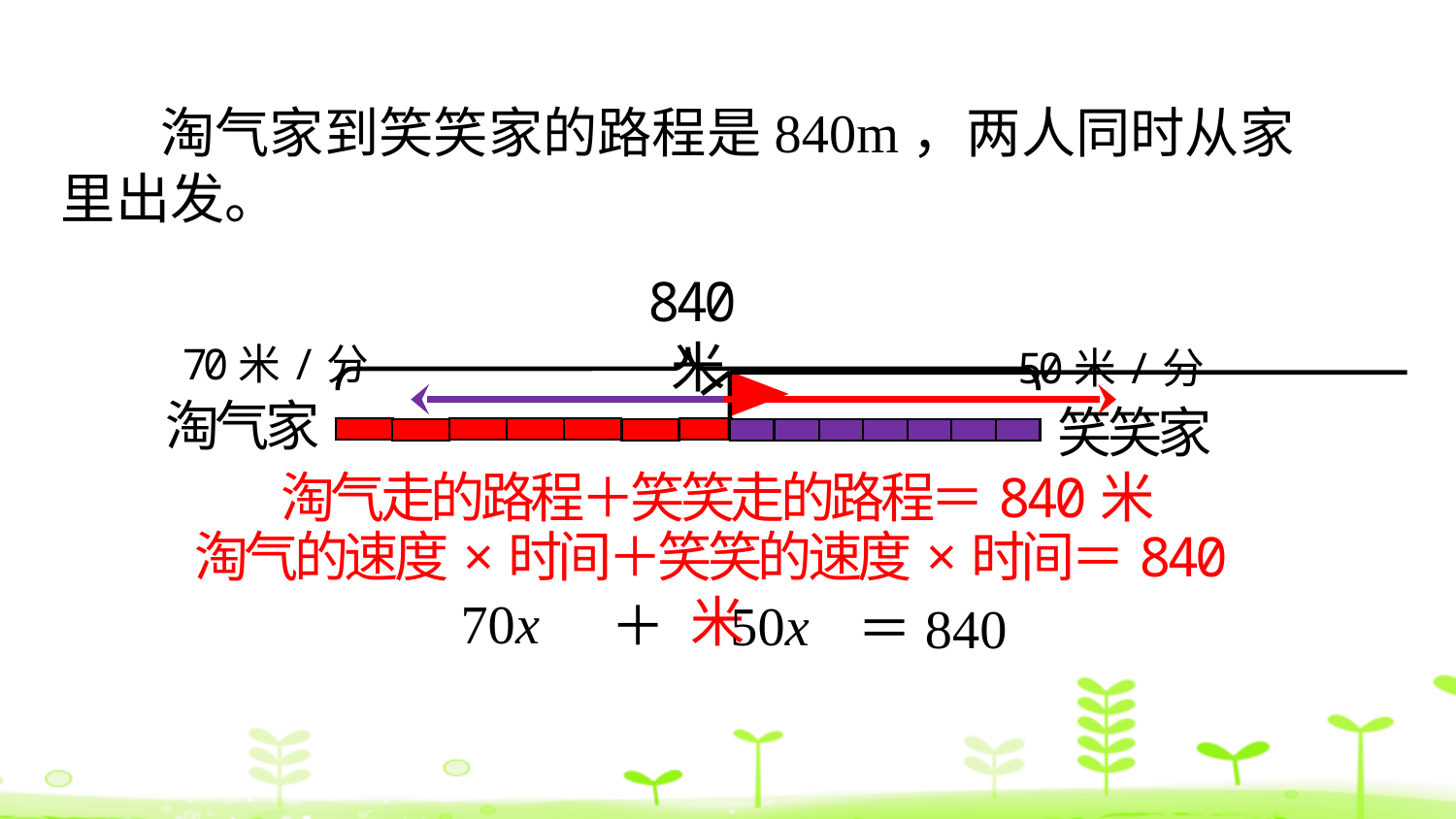

淘气家到笑笑家的路程是840m，两人同时从家里出发。
840米
70米/分
50米/分

淘气家
笑笑家

淘气走的路程＋笑笑走的路程＝840米
淘气的速度×时间＋笑笑的速度×时间＝840米
70x
＋
50x
＝840